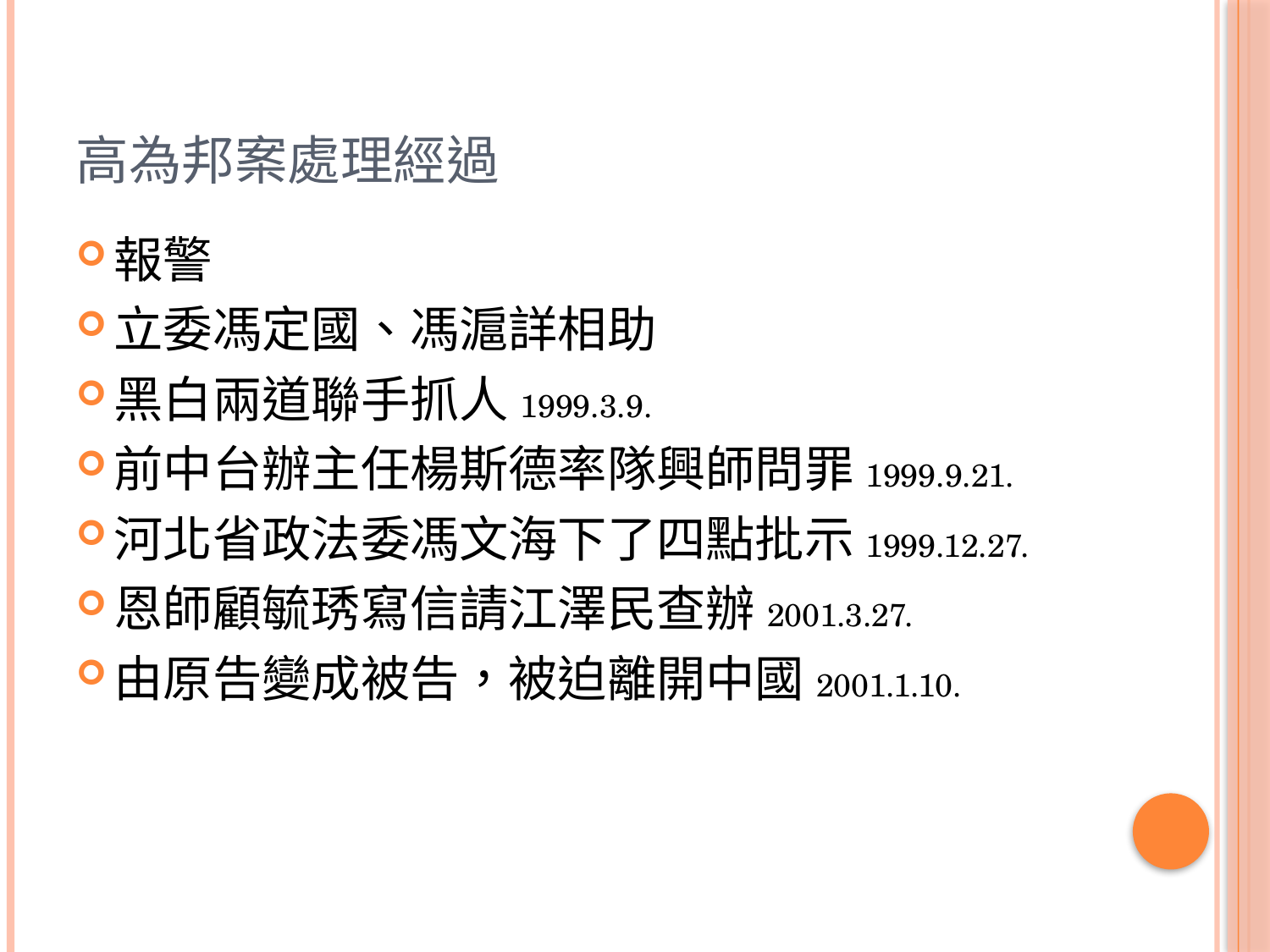

# 高為邦案處理經過
報警
立委馮定國、馮滬詳相助
黑白兩道聯手抓人1999.3.9.
前中台辦主任楊斯德率隊興師問罪1999.9.21.
河北省政法委馮文海下了四點批示1999.12.27.
恩師顧毓琇寫信請江澤民查辦2001.3.27.
由原告變成被告，被迫離開中國2001.1.10.